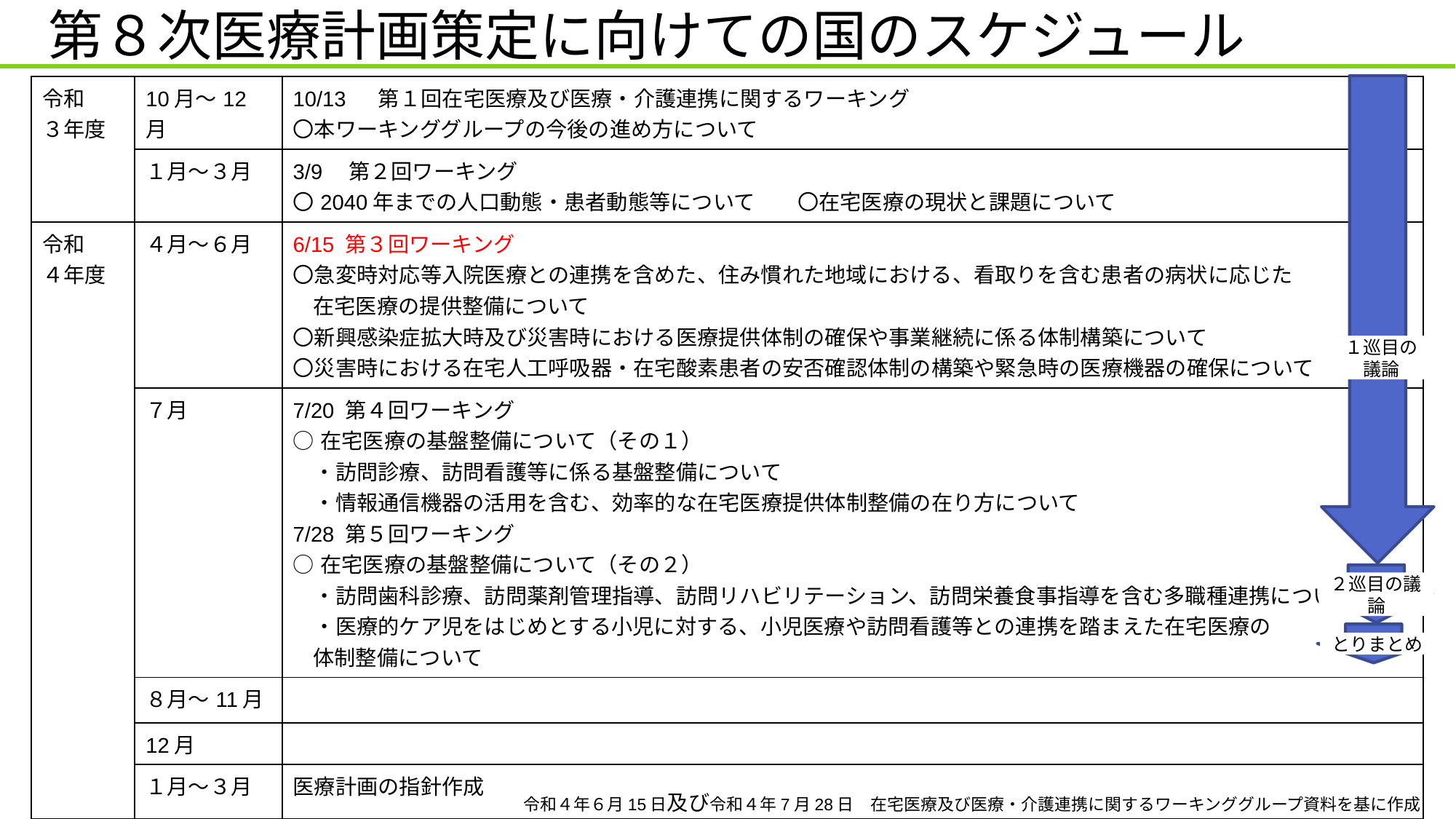

# 第８次医療計画策定に向けての国のスケジュール

| 令和 ３年度 | 10月～12月 | 10/13 　第１回在宅医療及び医療・介護連携に関するワーキング 〇本ワーキンググループの今後の進め方について |
| --- | --- | --- |
|  | １月～３月 | 3/9　第２回ワーキング 〇2040年までの人口動態・患者動態等について　　〇在宅医療の現状と課題について |
| 令和 ４年度 | ４月～６月 | 6/15 第３回ワーキング 〇急変時対応等入院医療との連携を含めた、住み慣れた地域における、看取りを含む患者の病状に応じた 在宅医療の提供整備について 〇新興感染症拡大時及び災害時における医療提供体制の確保や事業継続に係る体制構築について 〇災害時における在宅人工呼吸器・在宅酸素患者の安否確認体制の構築や緊急時の医療機器の確保について |
|  | ７月 | 7/20 第４回ワーキング　　 ○在宅医療の基盤整備について（その１） 　・訪問診療、訪問看護等に係る基盤整備について 　・情報通信機器の活用を含む、効率的な在宅医療提供体制整備の在り方について 7/28 第５回ワーキング ○在宅医療の基盤整備について（その２） 　・訪問歯科診療、訪問薬剤管理指導、訪問リハビリテーション、訪問栄養食事指導を含む多職種連携について 　・医療的ケア児をはじめとする小児に対する、小児医療や訪問看護等との連携を踏まえた在宅医療の 体制整備について |
|  | ８月～11月 |  |
|  | 12月 |  |
|  | １月～３月 | 医療計画の指針作成 |
| 令和 ５年度 | ４月～ | 都道府県における医療計画の策定 |
１巡目の
議論

２巡目の議論

とりまとめ
令和４年６月15日及び令和４年7月28日　在宅医療及び医療・介護連携に関するワーキンググループ資料を基に作成